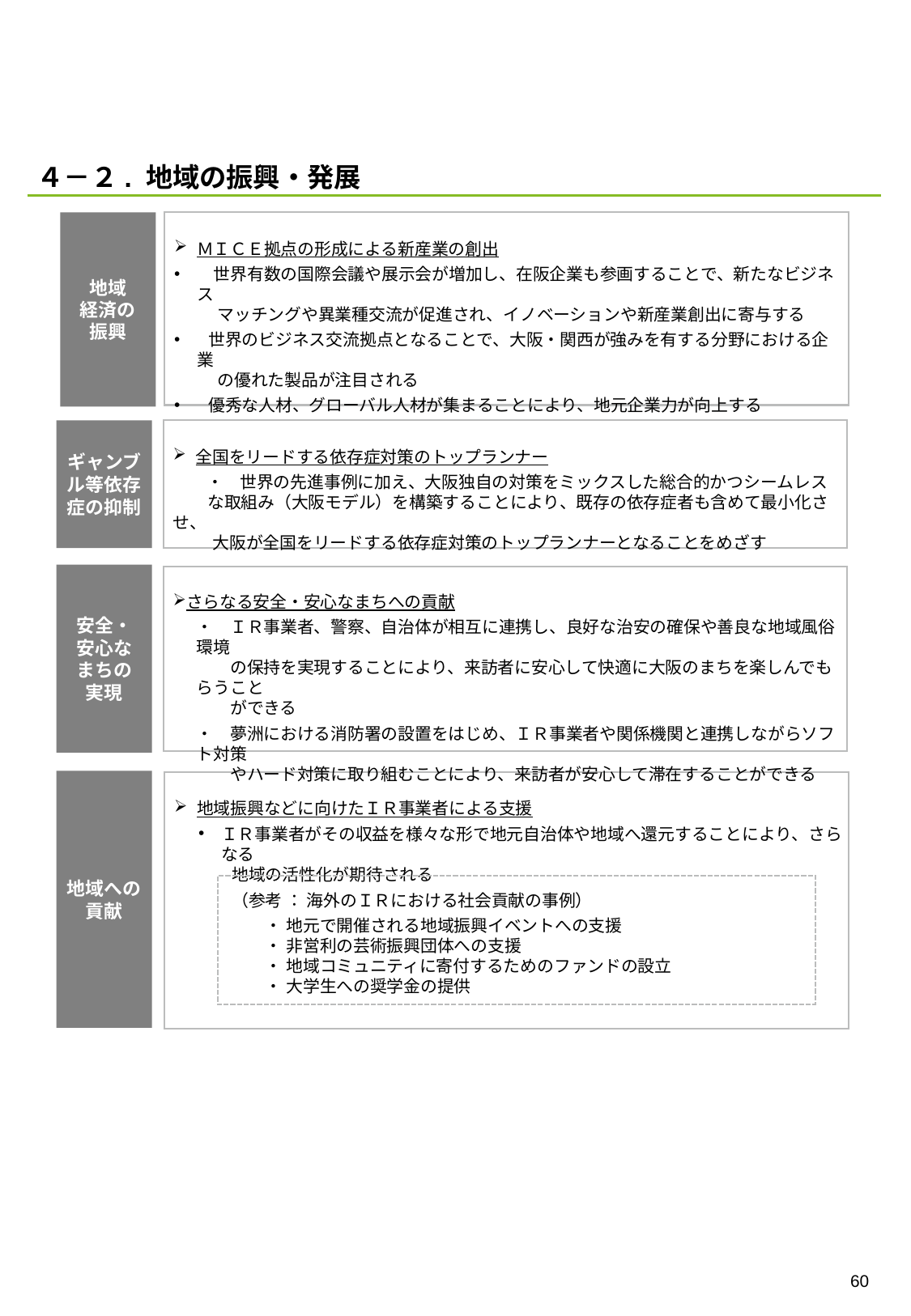

#
４－２. 地域の振興・発展
地域
経済の
振興

ＭＩＣＥ拠点の形成による新産業の創出
　世界有数の国際会議や展示会が増加し、在阪企業も参画することで、新たなビジネス
　 マッチングや異業種交流が促進され、イノベーションや新産業創出に寄与する
  世界のビジネス交流拠点となることで、大阪・関西が強みを有する分野における企業
　 の優れた製品が注目される
  優秀な人材、グローバル人材が集まることにより、地元企業力が向上する

全国をリードする依存症対策のトップランナー
　　・　世界の先進事例に加え、大阪独自の対策をミックスした総合的かつシームレス
        な取組み（大阪モデル）を構築することにより、既存の依存症者も含めて最小化させ、
　      大阪が全国をリードする依存症対策のトップランナーとなることをめざす
ギャンブル等依存症の抑制
安全・
安心な
まちの
実現

さらなる安全・安心なまちへの貢献
・　ＩＲ事業者、警察、自治体が相互に連携し、良好な治安の確保や善良な地域風俗環境
　　の保持を実現することにより、来訪者に安心して快適に大阪のまちを楽しんでもらうこと
　　ができる
・　夢洲における消防署の設置をはじめ、ＩＲ事業者や関係機関と連携しながらソフト対策
　　やハード対策に取り組むことにより、来訪者が安心して滞在することができる

地域への貢献

地域振興などに向けたＩＲ事業者による支援
ＩＲ事業者がその収益を様々な形で地元自治体や地域へ還元することにより、さらなる
　　地域の活性化が期待される

（参考 ： 海外のＩＲにおける社会貢献の事例）
　　・ 地元で開催される地域振興イベントへの支援
　　・ 非営利の芸術振興団体への支援
　　・ 地域コミュニティに寄付するためのファンドの設立
　　・ 大学生への奨学金の提供
60